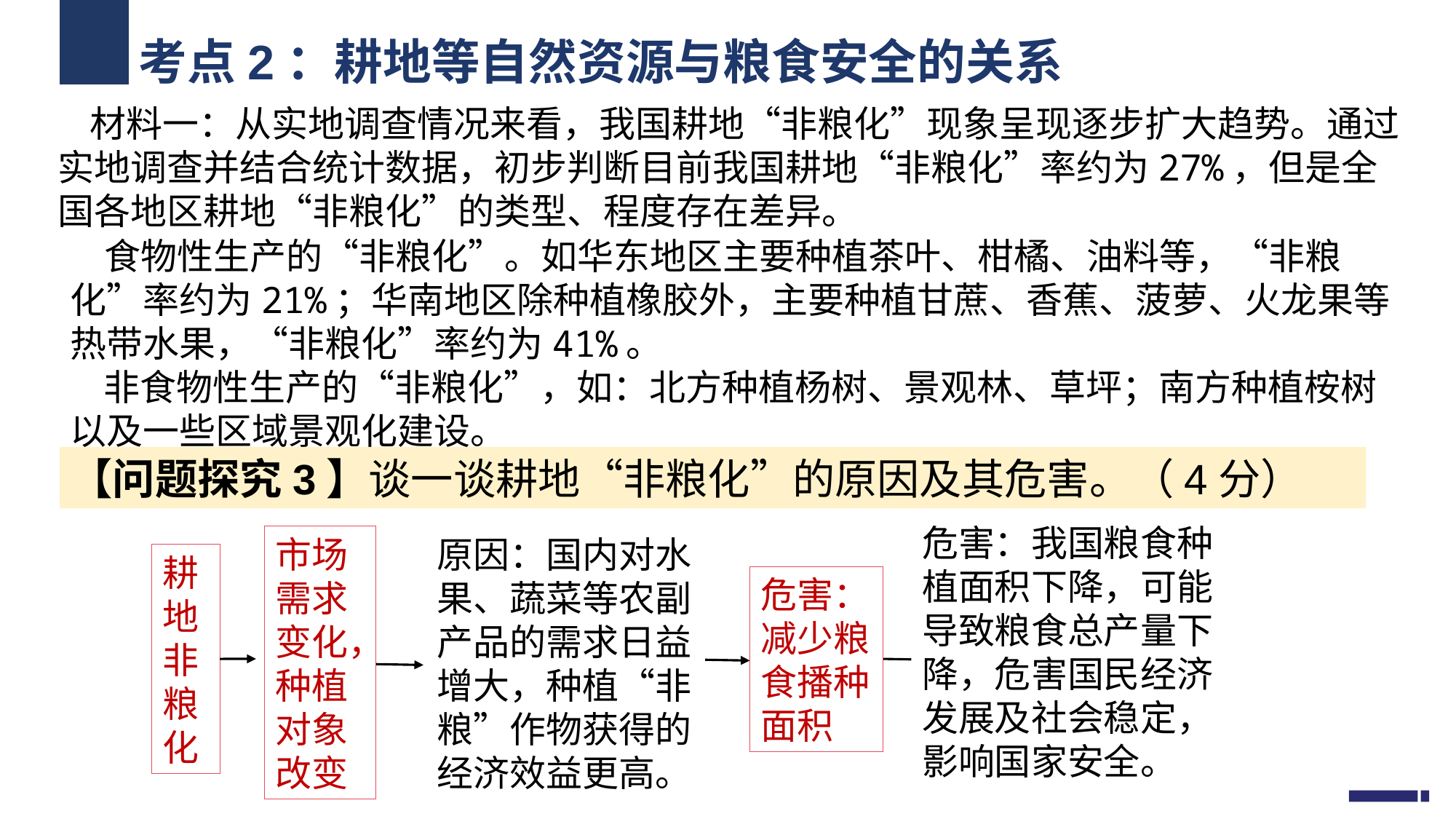

考点2：耕地等自然资源与粮食安全的关系
材料一：从实地调查情况来看，我国耕地“非粮化”现象呈现逐步扩大趋势。通过实地调查并结合统计数据，初步判断目前我国耕地“非粮化”率约为27%，但是全国各地区耕地“非粮化”的类型、程度存在差异。
    食物性生产的“非粮化”。如华东地区主要种植茶叶、柑橘、油料等，“非粮化”率约为21%；华南地区除种植橡胶外，主要种植甘蔗、香蕉、菠萝、火龙果等热带水果，“非粮化”率约为41%。
   非食物性生产的“非粮化”，如：北方种植杨树、景观林、草坪；南方种植桉树以及一些区域景观化建设。
【问题探究3】谈一谈耕地“非粮化”的原因及其危害。（4分）
危害：我国粮食种植面积下降，可能导致粮食总产量下降，危害国民经济发展及社会稳定，影响国家安全。
市场需求变化，种植对象改变
耕地非粮化
危害：减少粮食播种面积
原因：国内对水果、蔬菜等农副产品的需求日益增大，种植“非粮”作物获得的经济效益更高。